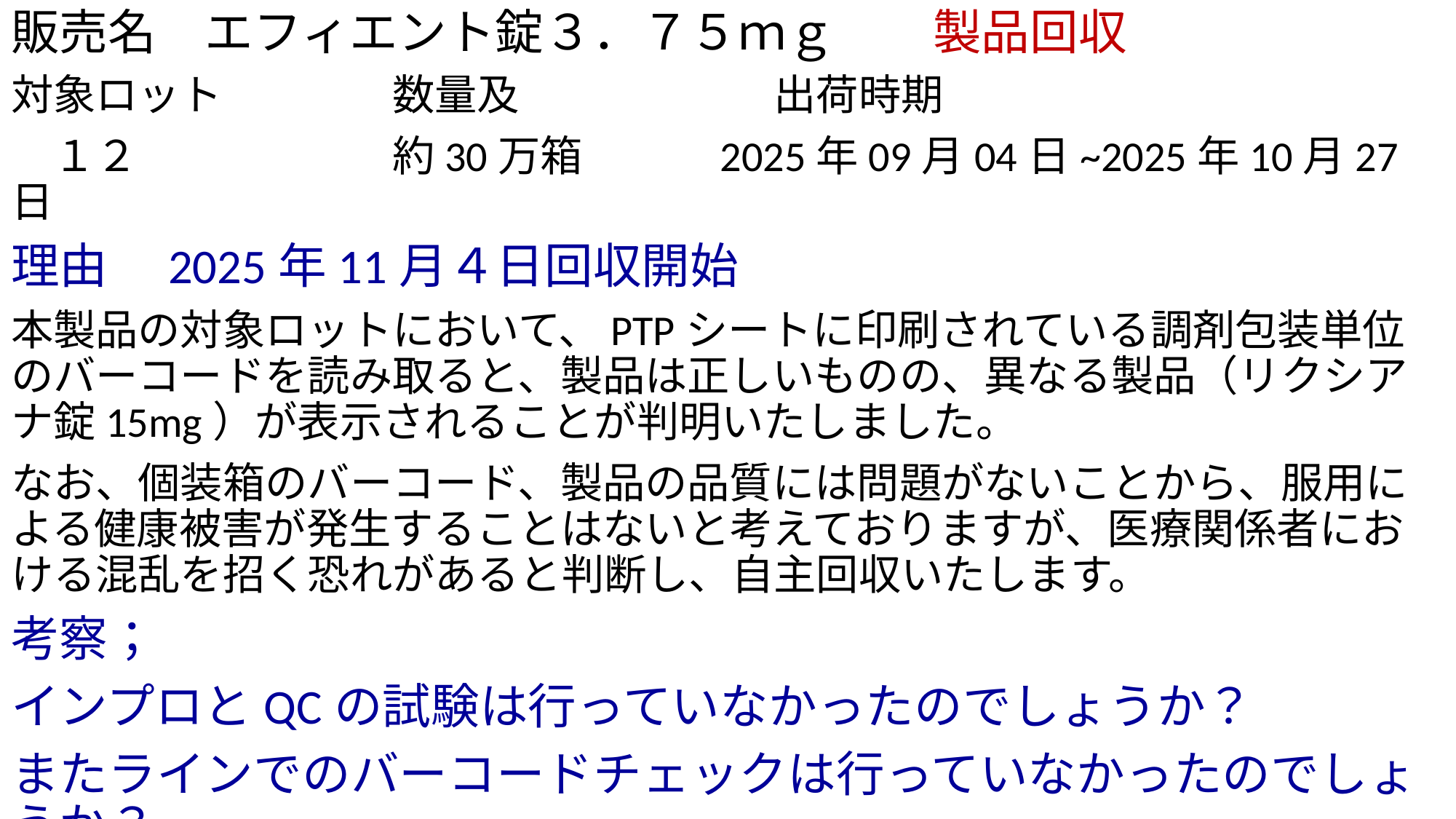

# 販売名　エフィエント錠３．７５ｍｇ　　製品回収
対象ロット　　　　数量及　　　　　　出荷時期
　１２　　　　　　約30万箱　　　2025年09月04日~2025年10月27日
理由　2025年11月４日回収開始
本製品の対象ロットにおいて、PTPシートに印刷されている調剤包装単位のバーコードを読み取ると、製品は正しいものの、異なる製品（リクシアナ錠15mg）が表示されることが判明いたしました。
なお、個装箱のバーコード、製品の品質には問題がないことから、服用による健康被害が発生することはないと考えておりますが、医療関係者における混乱を招く恐れがあると判断し、自主回収いたします。
考察；
インプロとQCの試験は行っていなかったのでしょうか？
またラインでのバーコードチェックは行っていなかったのでしょうか？